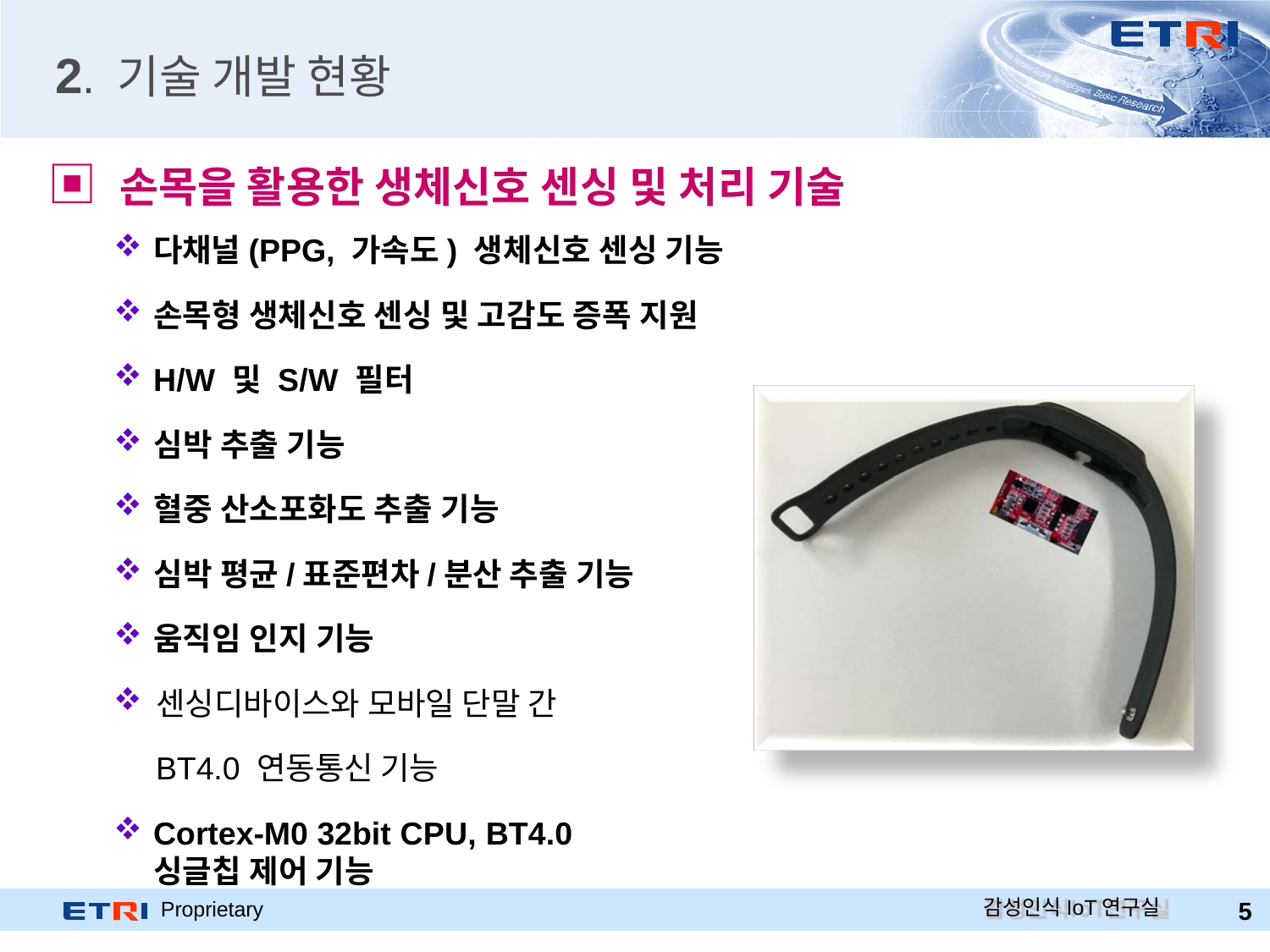

# 2. 기술 개발 현황
▣ 손목을 활용한 생체신호 센싱 및 처리 기술
다채널(PPG, 가속도) 생체신호 센싱 기능
손목형 생체신호 센싱 및 고감도 증폭 지원
H/W 및 S/W 필터
심박 추출 기능
혈중 산소포화도 추출 기능
심박 평균/표준편차/분산 추출 기능
움직임 인지 기능
센싱디바이스와 모바일 단말 간  BT4.0 연동통신 기능
Cortex-M0 32bit CPU, BT4.0 싱글칩 제어 기능

감성인식IoT연구실
Proprietary
5